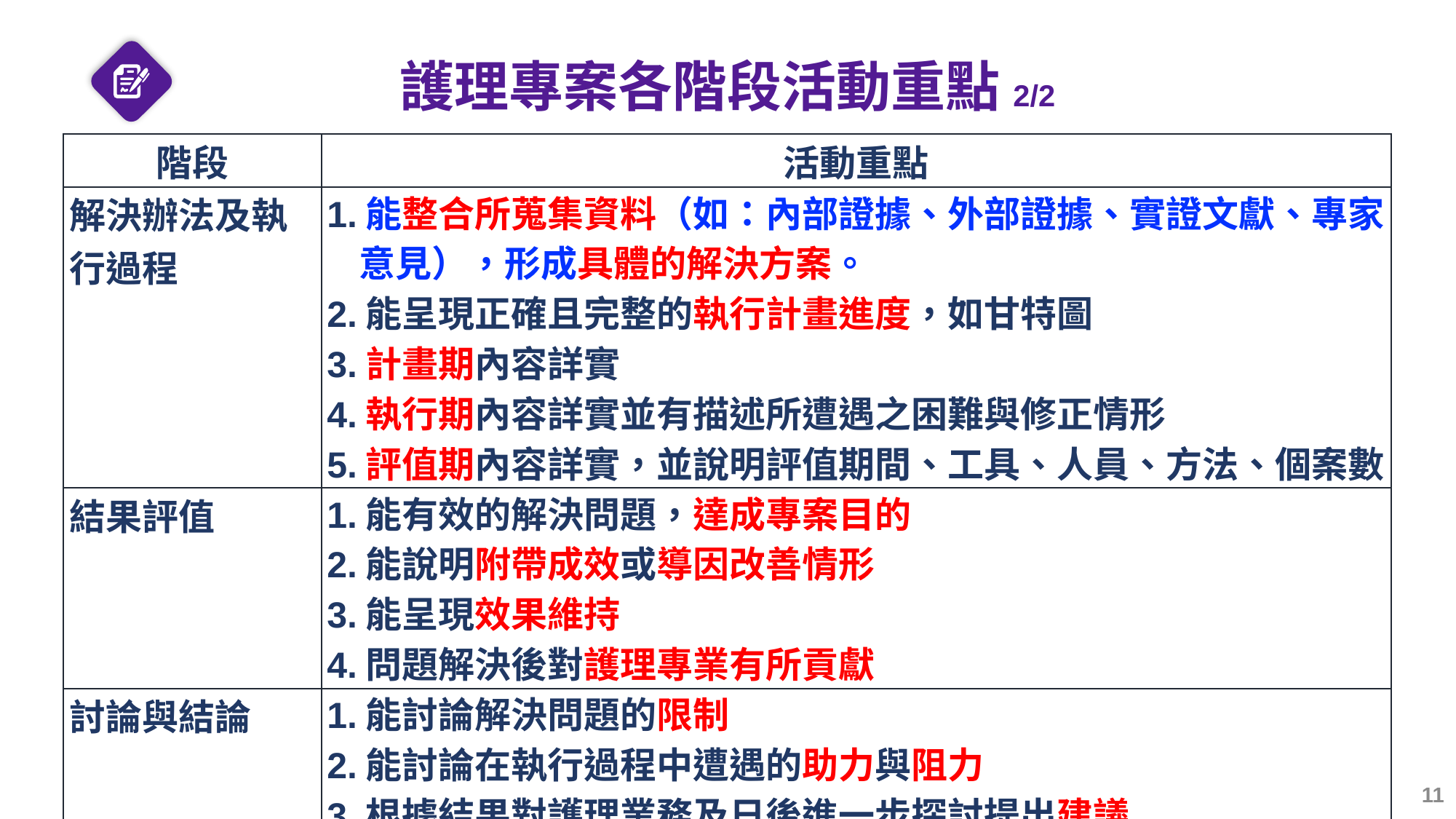

# 護理專案各階段活動重點2/2
| 階段 | 活動重點 |
| --- | --- |
| 解決辦法及執行過程 | 1.能整合所蒐集資料（如：內部證據、外部證據、實證文獻、專家意見），形成具體的解決方案。 2.能呈現正確且完整的執行計畫進度，如甘特圖 3.計畫期內容詳實 4.執行期內容詳實並有描述所遭遇之困難與修正情形 5.評值期內容詳實，並說明評值期間、工具、人員、方法、個案數 |
| 結果評值 | 1.能有效的解決問題，達成專案目的 2.能說明附帶成效或導因改善情形 3.能呈現效果維持 4.問題解決後對護理專業有所貢獻 |
| 討論與結論 | 1.能討論解決問題的限制 2.能討論在執行過程中遭遇的助力與阻力 3.根據結果對護理業務及日後進一步探討提出建議 |
| 參考資料 | 1.撰寫方法正確且依據APA格式 2.與內文引用文獻一致 |
11